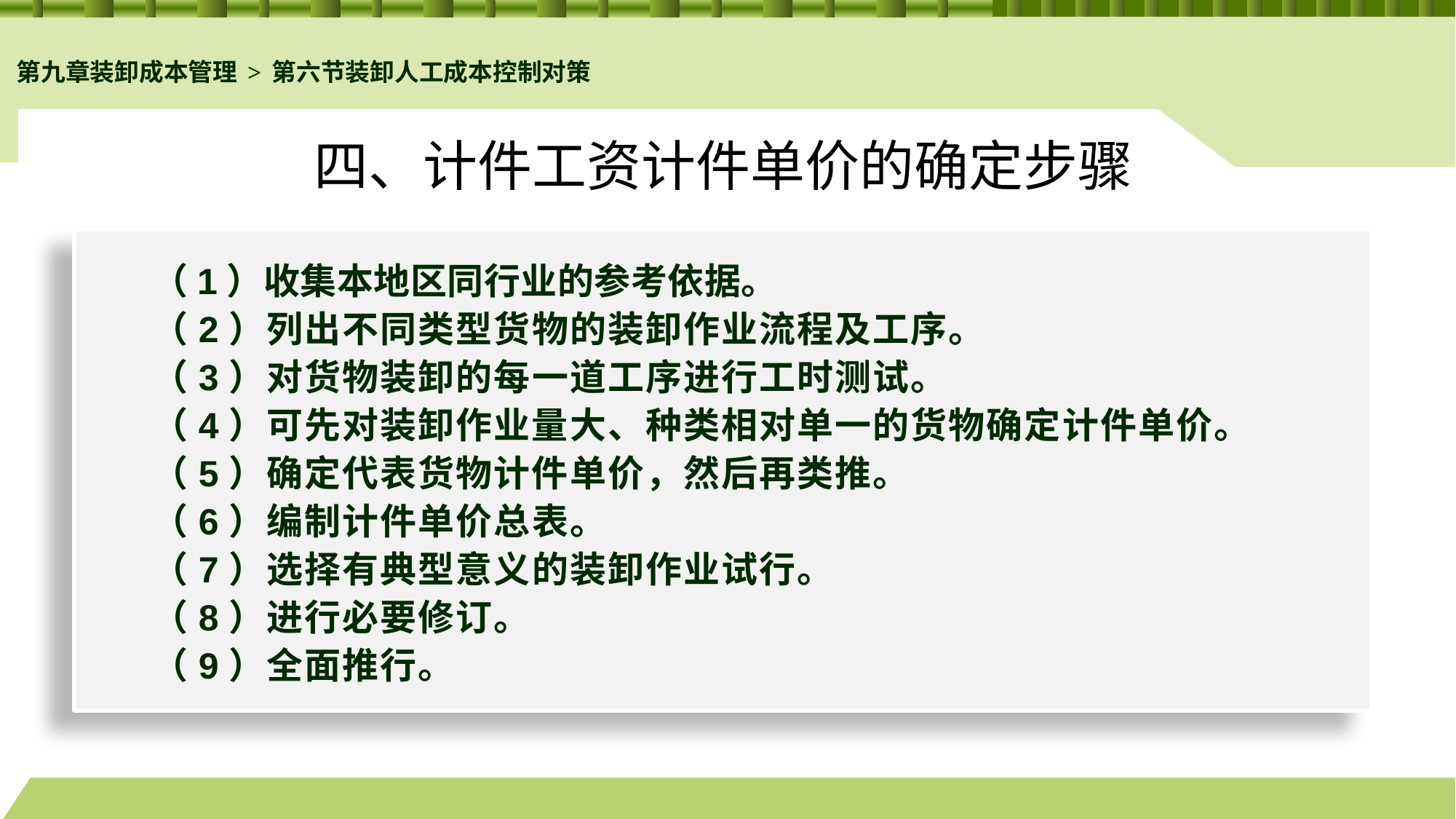

第九章装卸成本管理>第六节装卸人工成本控制对策
# 四、计件工资计件单价的确定步骤
（1）收集本地区同行业的参考依据。
（2）列出不同类型货物的装卸作业流程及工序。
（3）对货物装卸的每一道工序进行工时测试。
（4）可先对装卸作业量大、种类相对单一的货物确定计件单价。
（5）确定代表货物计件单价，然后再类推。
（6）编制计件单价总表。
（7）选择有典型意义的装卸作业试行。
（8）进行必要修订。
（9）全面推行。